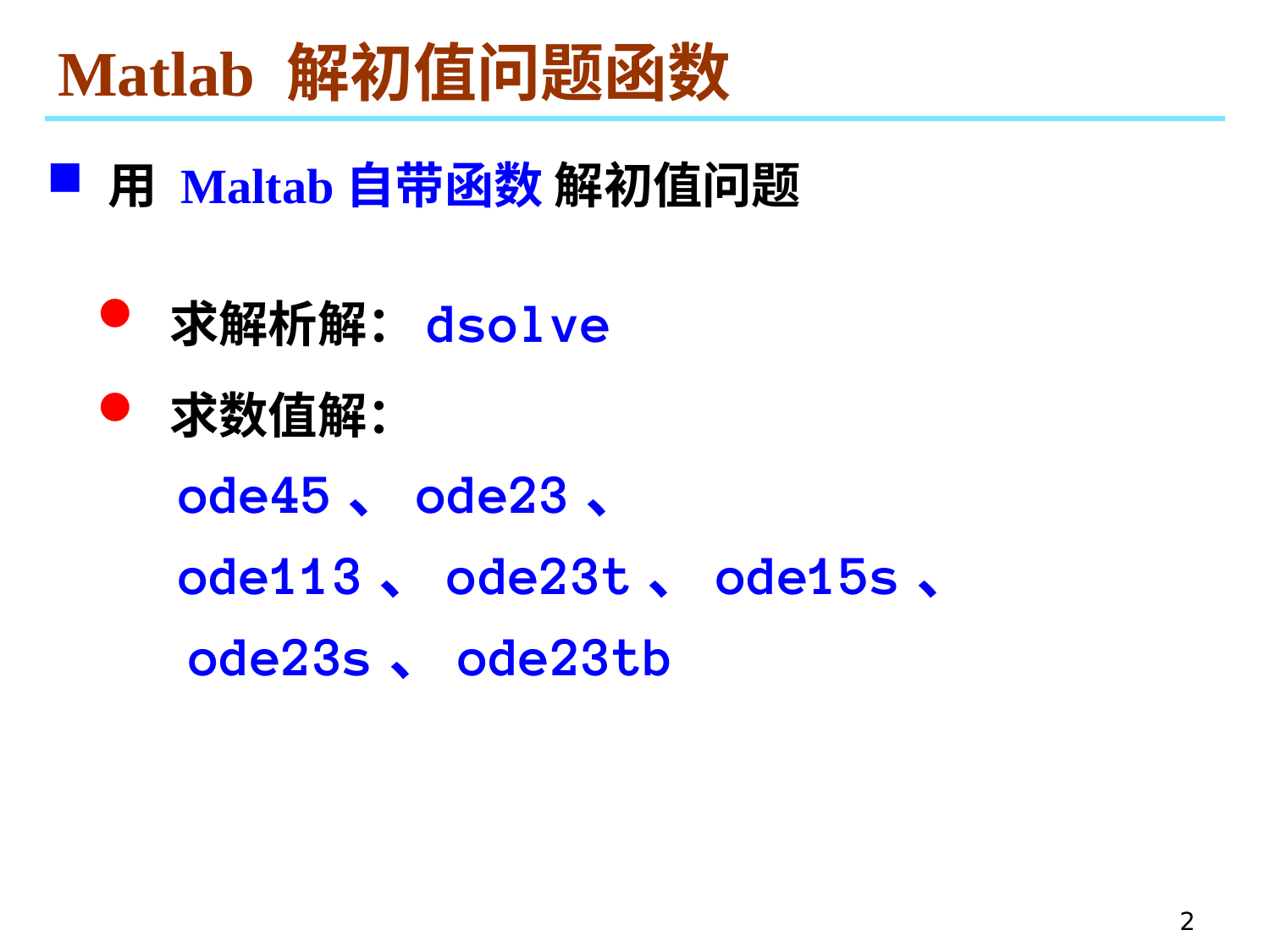

# Matlab 解初值问题函数
 用 Maltab自带函数 解初值问题
 求解析解：dsolve
 求数值解：
   ode45、ode23、
   ode113、ode23t、ode15s、
   ode23s、ode23tb
2